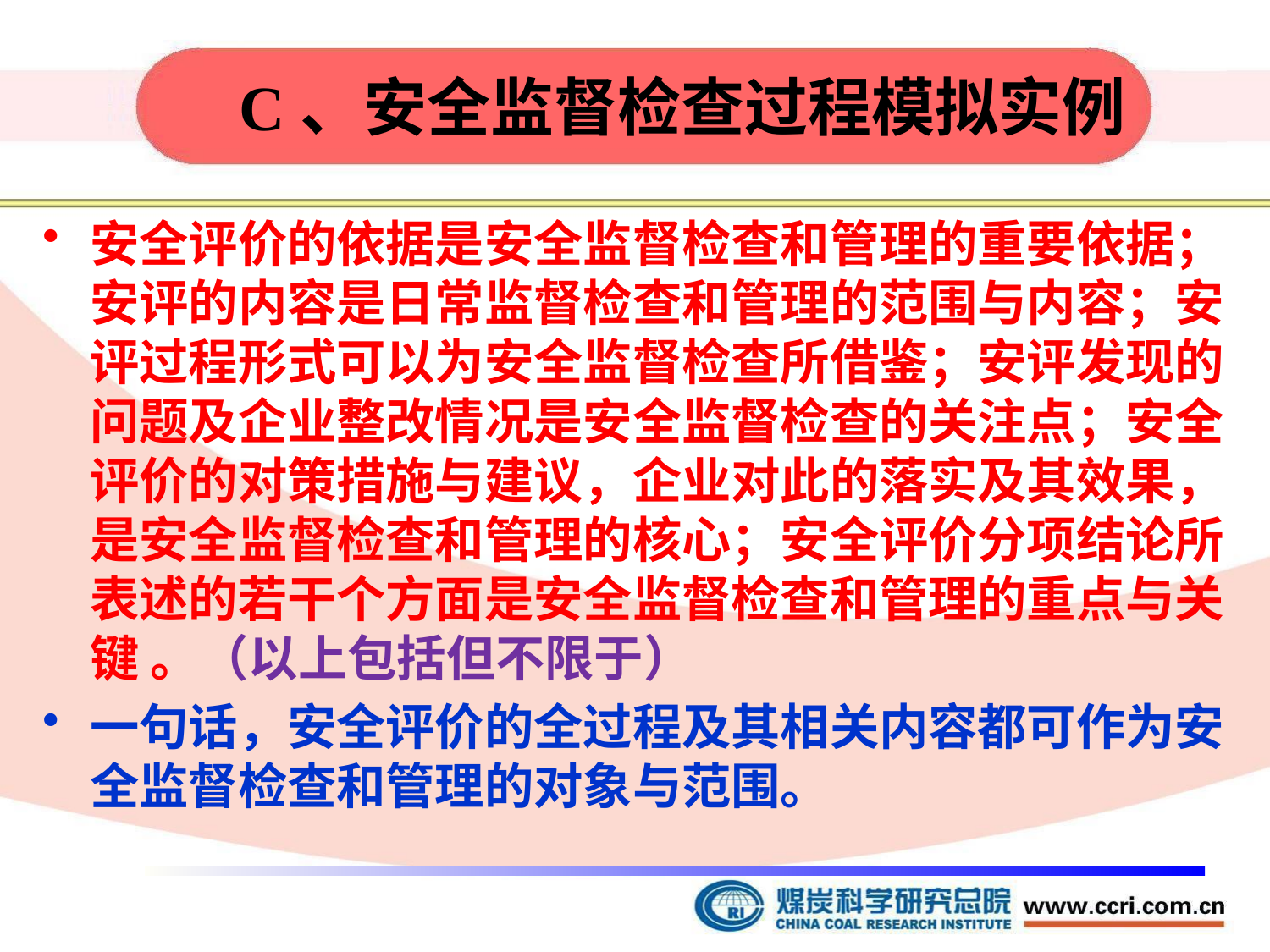

# C、安全监督检查过程模拟实例
安全评价的依据是安全监督检查和管理的重要依据；安评的内容是日常监督检查和管理的范围与内容；安评过程形式可以为安全监督检查所借鉴；安评发现的问题及企业整改情况是安全监督检查的关注点；安全评价的对策措施与建议，企业对此的落实及其效果，是安全监督检查和管理的核心；安全评价分项结论所表述的若干个方面是安全监督检查和管理的重点与关键 。（以上包括但不限于）
一句话，安全评价的全过程及其相关内容都可作为安全监督检查和管理的对象与范围。